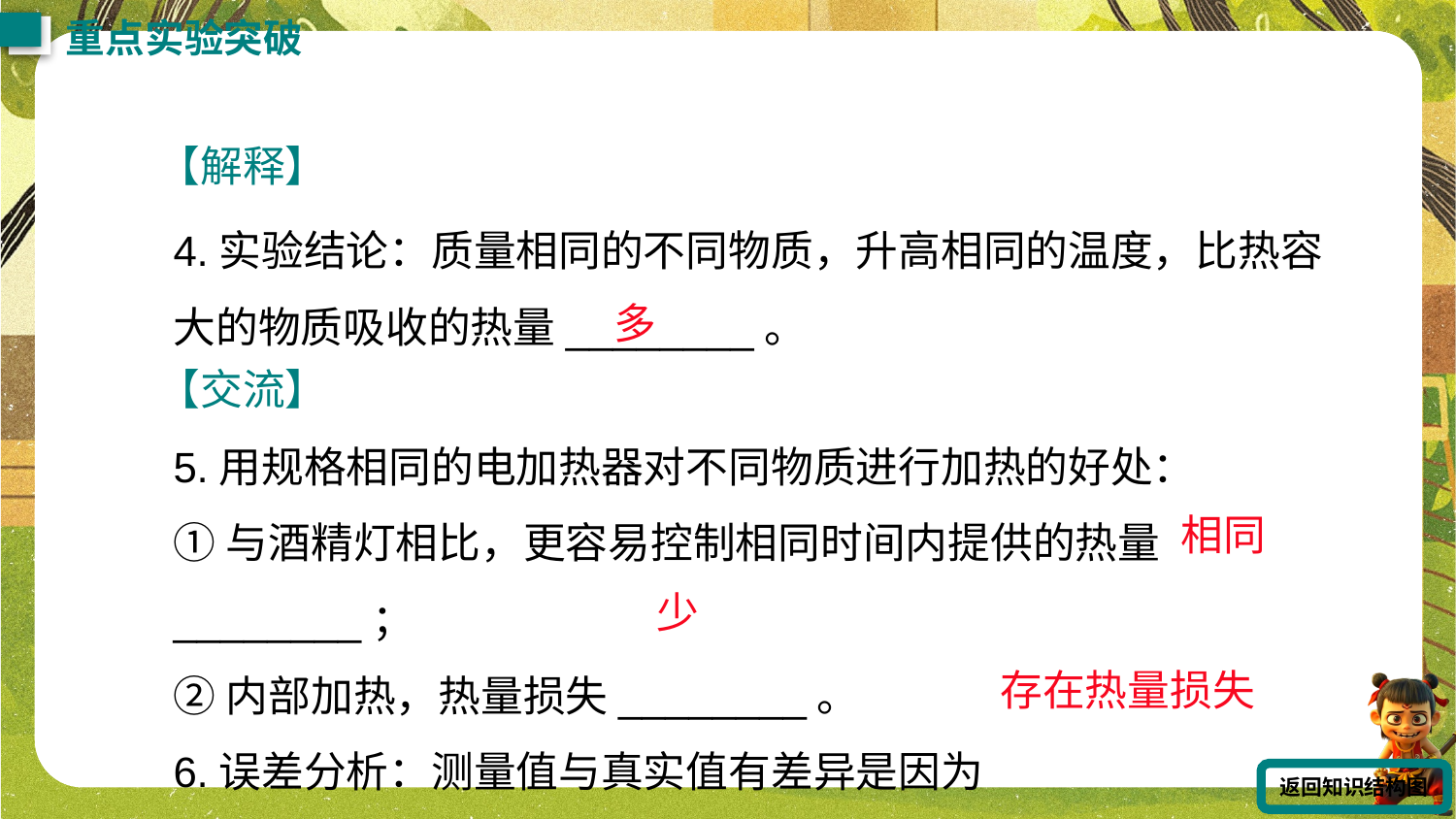

重点实验突破

【解释】
4.实验结论：质量相同的不同物质，升高相同的温度，比热容大的物质吸收的热量________。
多
【交流】
5.用规格相同的电加热器对不同物质进行加热的好处：
①与酒精灯相比，更容易控制相同时间内提供的热量________；
②内部加热，热量损失________。
6.误差分析：测量值与真实值有差异是因为________________。
相同
少
存在热量损失
返回知识结构图